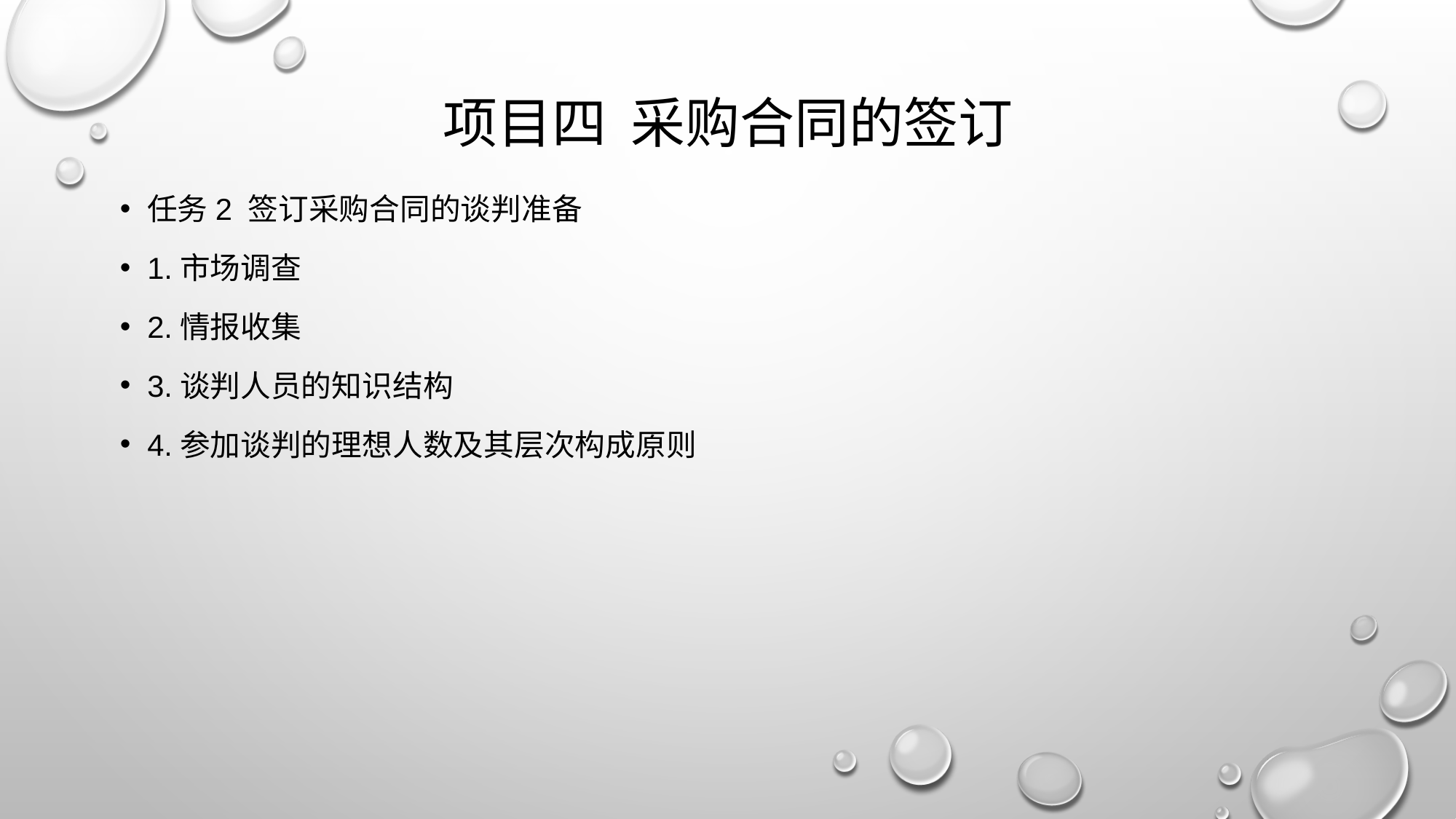

# 项目四  采购合同的签订
任务2 签订采购合同的谈判准备
1.市场调查
2.情报收集
3.谈判人员的知识结构
4.参加谈判的理想人数及其层次构成原则